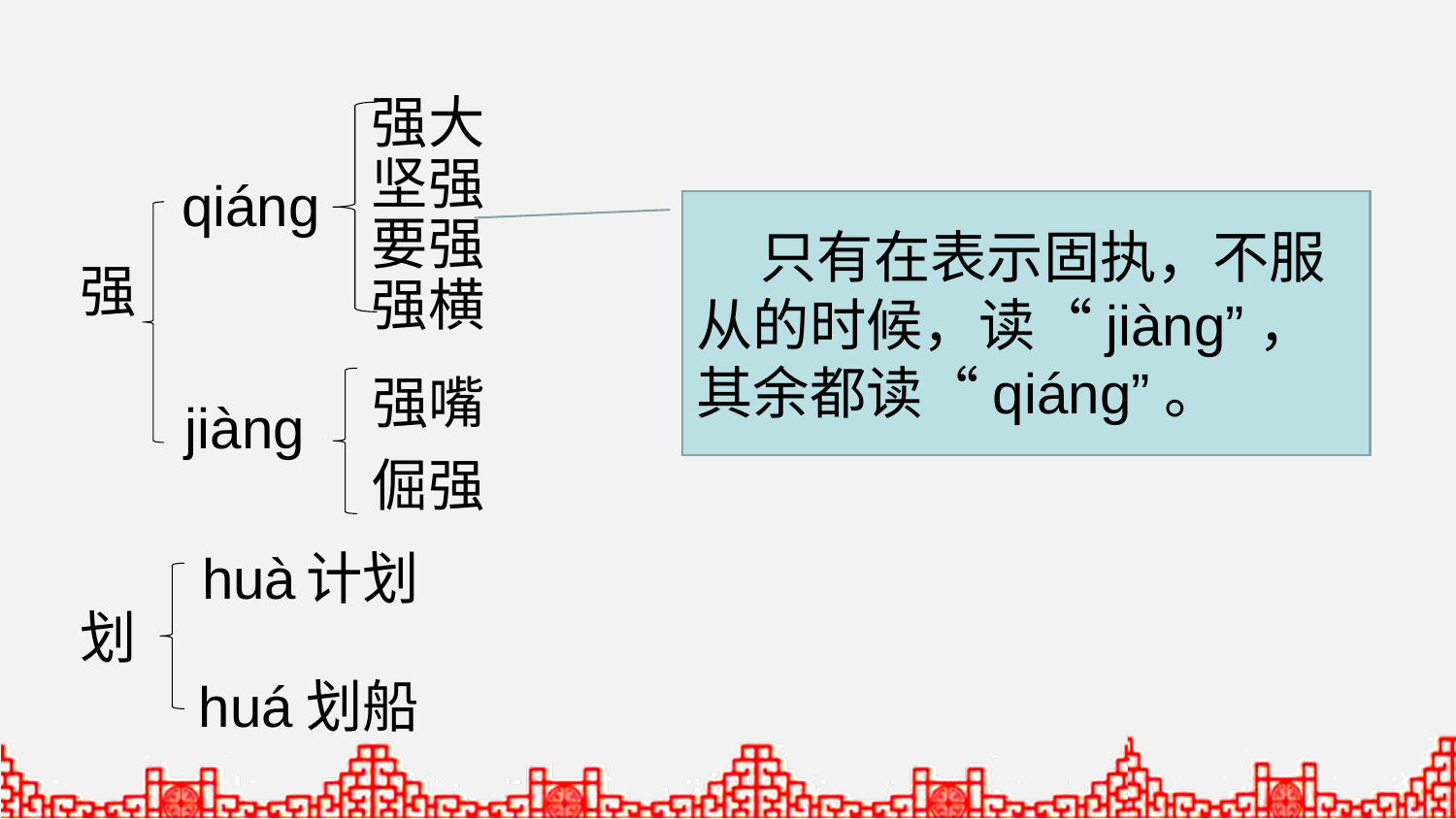

强大

坚强
qiáng
    只有在表示固执，不服从的时候，读“jiàng”，其余都读“qiáng”。
要强

强
强横
强嘴

jiàng
倔强
huà
计划

划
huá
划船